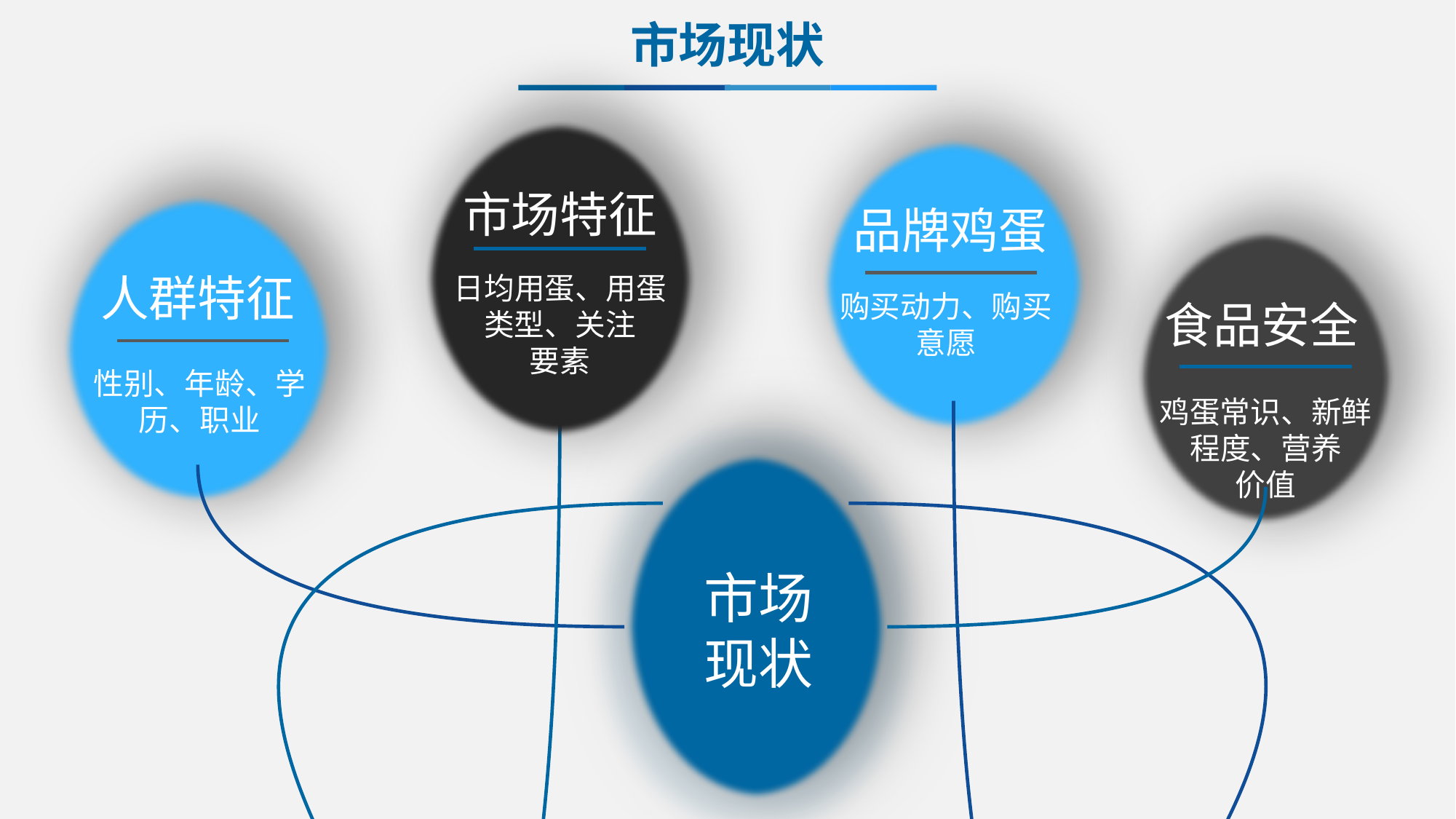

市场现状

市场特征

品牌鸡蛋

人群特征
日均用蛋、用蛋类型、关注
要素
购买动力、购买
意愿
食品安全
性别、年龄、学历、职业
鸡蛋常识、新鲜程度、营养
价值

市场
现状